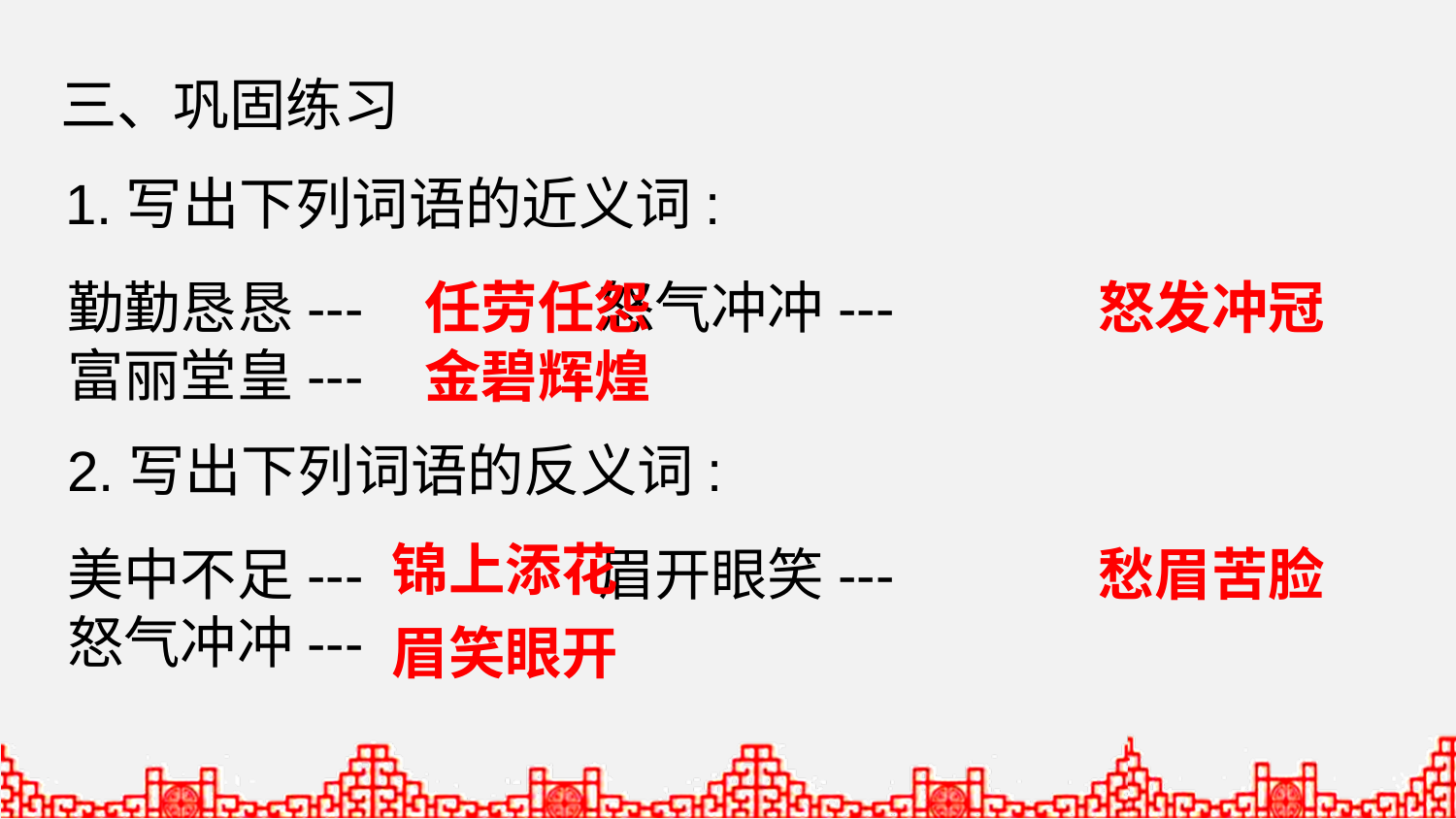

三、巩固练习
1.写出下列词语的近义词:
勤勤恳恳---              怒气冲冲---
富丽堂皇---
任劳任怨
怒发冲冠
金碧辉煌
2.写出下列词语的反义词:
锦上添花
美中不足---              眉开眼笑---
怒气冲冲---
愁眉苦脸
眉笑眼开